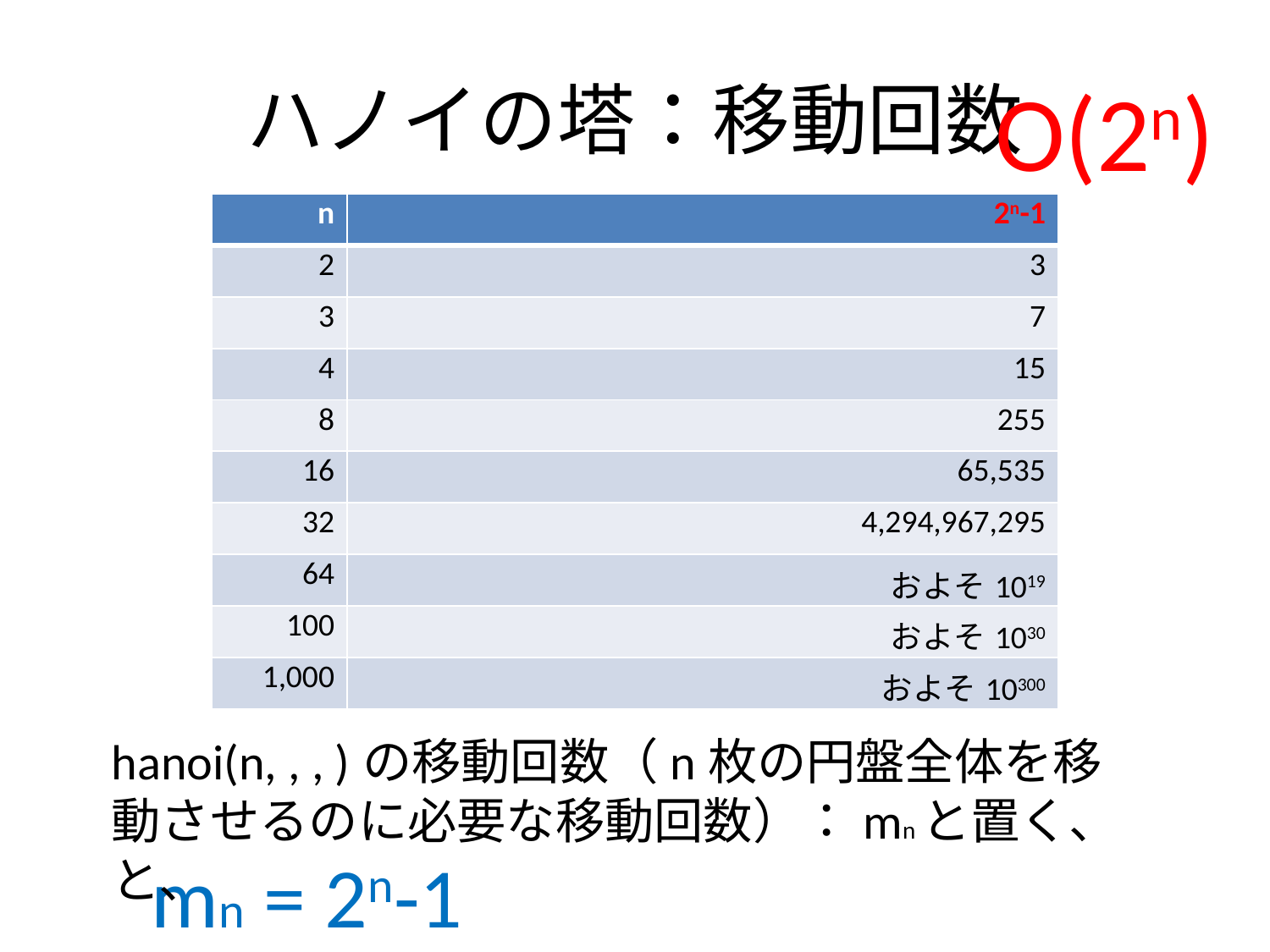

# ハノイの塔：移動回数
O(2n)
| n | 2n-1 |
| --- | --- |
| 2 | 3 |
| 3 | 7 |
| 4 | 15 |
| 8 | 255 |
| 16 | 65,535 |
| 32 | 4,294,967,295 |
| 64 | およそ1019 |
| 100 | およそ1030 |
| 1,000 | およそ10300 |
hanoi(n, , , )の移動回数（n枚の円盤全体を移動させるのに必要な移動回数）：mnと置く、と、
mn = 2n-1